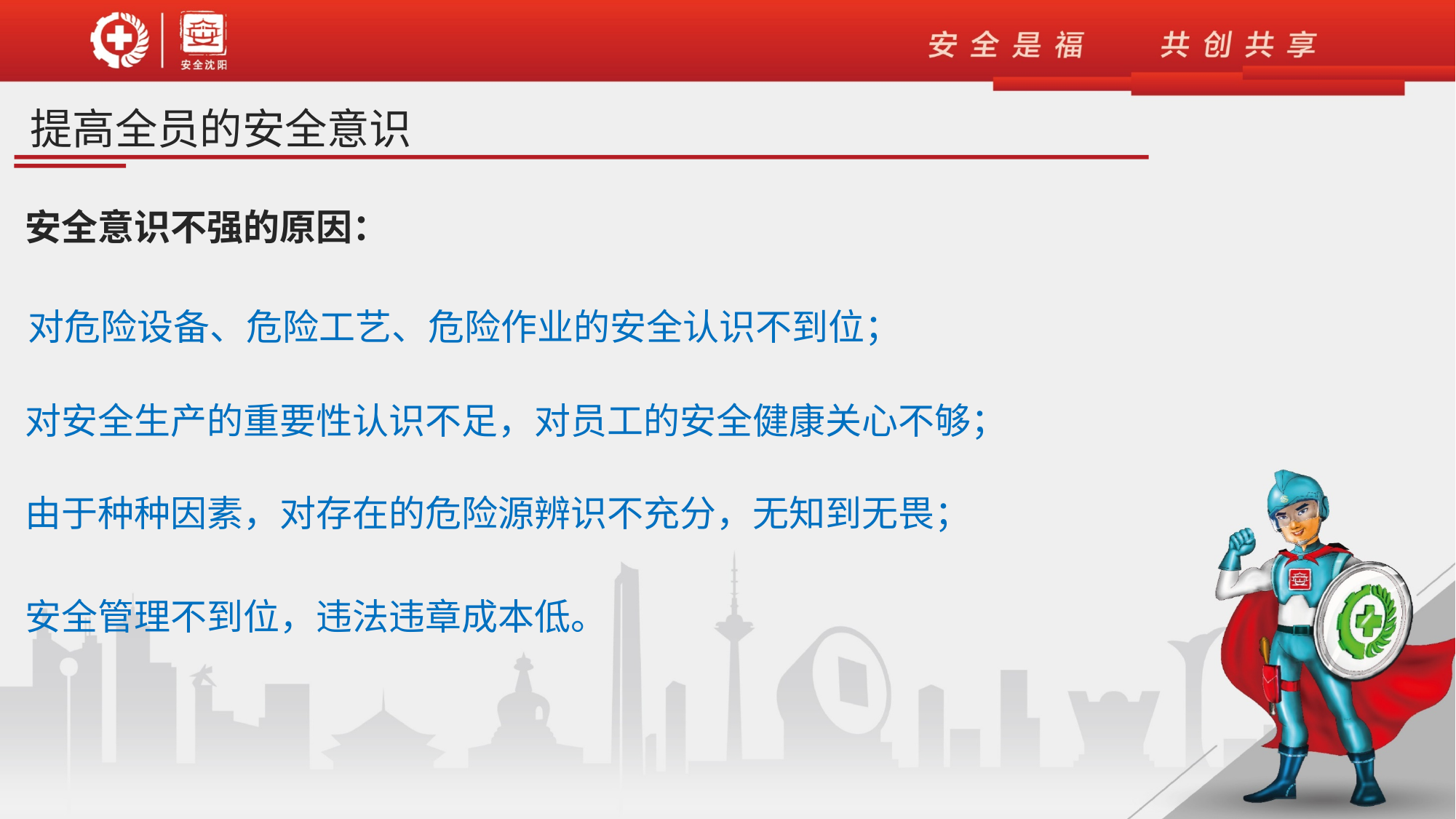

提高全员的安全意识

安全意识不强的原因：
对危险设备、危险工艺、危险作业的安全认识不到位；
对安全生产的重要性认识不足，对员工的安全健康关心不够；
由于种种因素，对存在的危险源辨识不充分，无知到无畏；
安全管理不到位，违法违章成本低。